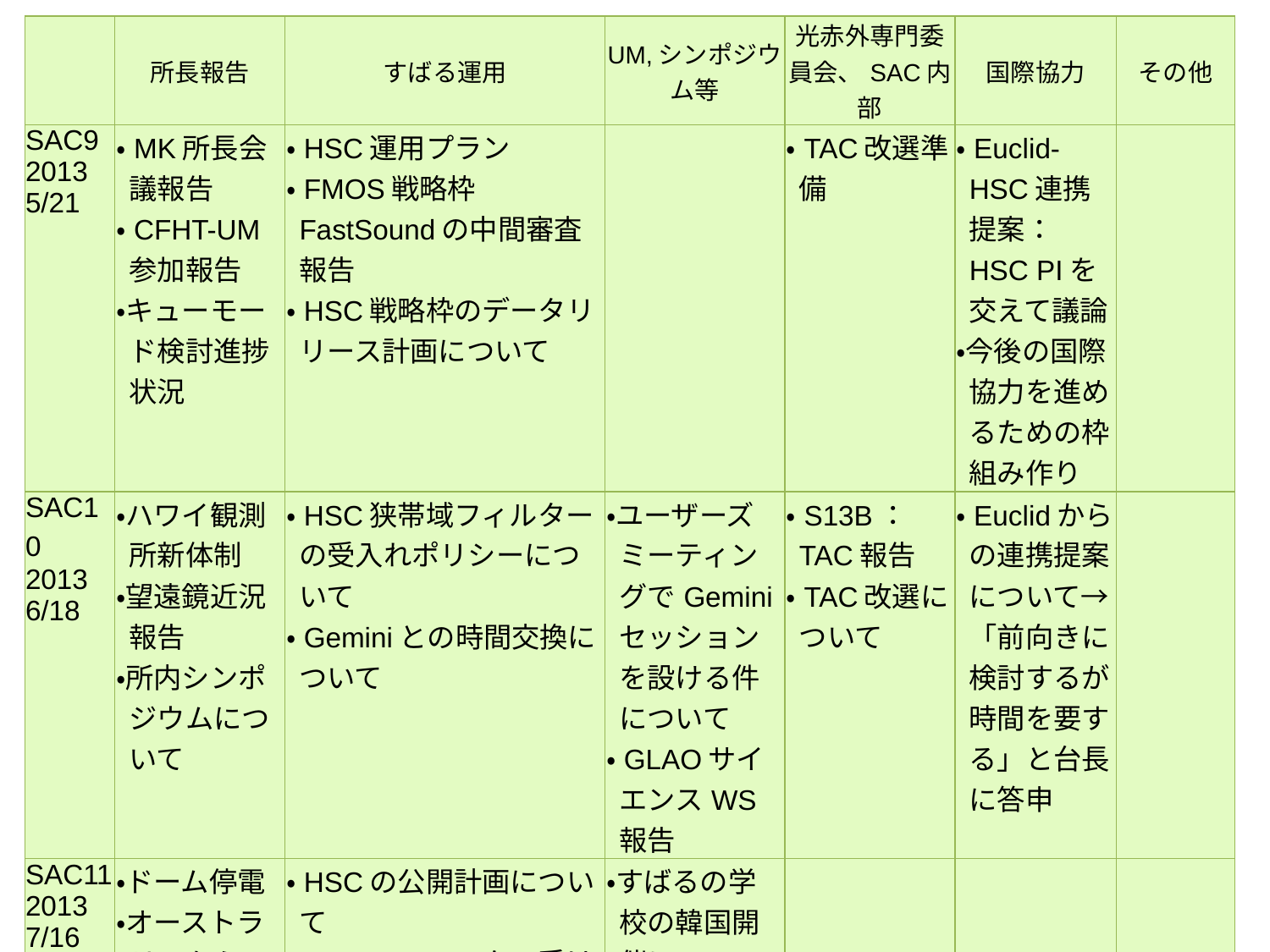

|  | 所長報告 | すばる運用 | UM,シンポジウム等 | 光赤外専門委員会、SAC内部 | 国際協力 | その他 |
| --- | --- | --- | --- | --- | --- | --- |
| SAC9 2013 5/21 | ・MK所長会議報告 ・CFHT-UM参加報告 ・キューモード検討進捗状況 | ・HSC運用プラン ・FMOS戦略枠FastSoundの中間審査報告 ・HSC戦略枠のデータリリース計画について |  | ・TAC改選準備 | ・Euclid-HSC連携提案：HSC PIを交えて議論 ・今後の国際協力を進めるための枠組み作り |  |
| SAC10　2013 6/18 | ・ハワイ観測所新体制 ・望遠鏡近況報告 ・所内シンポジウムについて | ・HSC狭帯域フィルターの受入れポリシーについて ・Geminiとの時間交換について | ・ユーザーズミーティングでGeminiセッションを設ける件について ・GLAOサイエンスWS報告 | ・S13B：TAC報告 ・TAC改選について | ・Euclidからの連携提案について→「前向きに検討するが時間を要する」と台長に答申 |  |
| SAC11 2013 7/16 | ・ドーム停電 ・オーストラリアからの連携提案 ・EACOA報告 ・NASAからの協力依頼について | ・HSCの公開計画について ・HSCのフィルター受け入れポリシーの改訂について ・PFSの資金につき、NFSの科研費に応募する件について ・SEEDSデータ保護期間 | ・すばるの学校の韓国開催について ・2013年度すばるユーザーズミーティングについて→日程を確定 |  |  |  |
2014/1/21
Subaru UM 2013
4